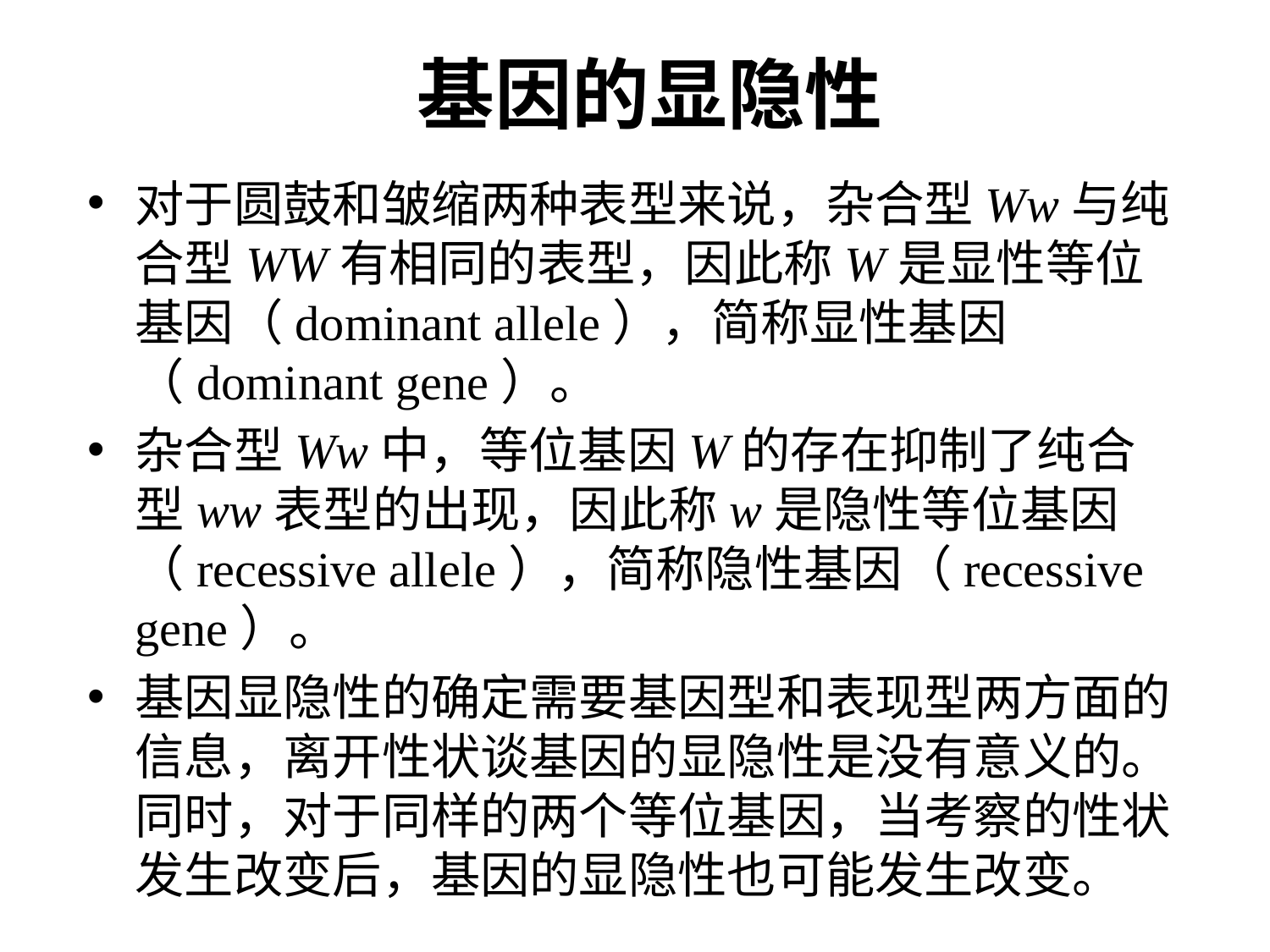

# 基因的显隐性
对于圆鼓和皱缩两种表型来说，杂合型Ww与纯合型WW有相同的表型，因此称W是显性等位基因（dominant allele），简称显性基因（dominant gene）。
杂合型Ww中，等位基因W的存在抑制了纯合型ww表型的出现，因此称w是隐性等位基因（recessive allele），简称隐性基因（recessive gene）。
基因显隐性的确定需要基因型和表现型两方面的信息，离开性状谈基因的显隐性是没有意义的。同时，对于同样的两个等位基因，当考察的性状发生改变后，基因的显隐性也可能发生改变。